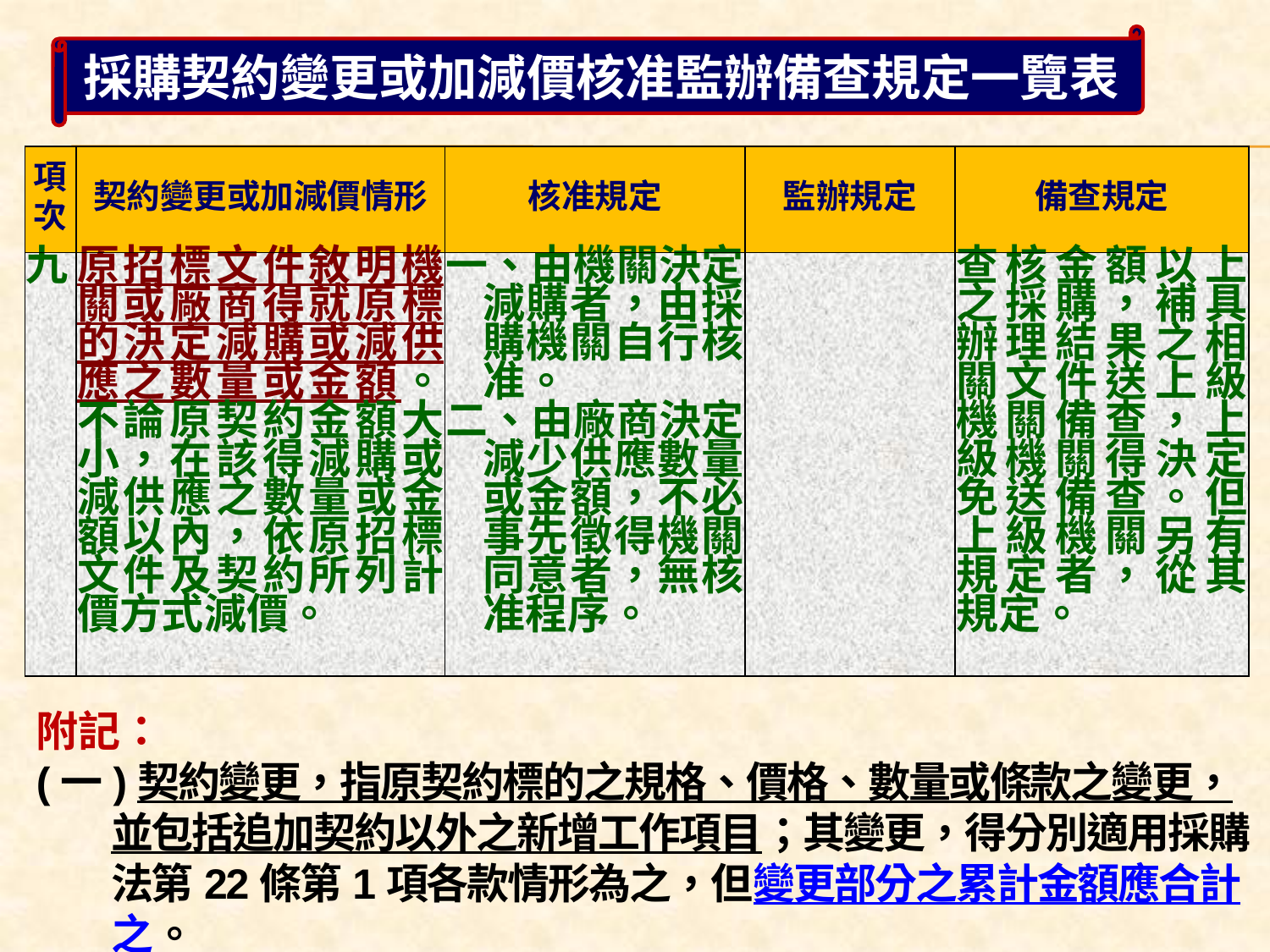

採購契約變更或加減價核准監辦備查規定一覽表
| 項次 | 契約變更或加減價情形 | 核准規定 | 監辦規定 | 備查規定 |
| --- | --- | --- | --- | --- |
| 九 | 原招標文件敘明機關或廠商得就原標的決定減購或減供應之數量或金額。不論原契約金額大小，在該得減購或減供應之數量或金額以內，依原招標文件及契約所列計價方式減價。 | 一、由機關決定減購者，由採購機關自行核准。 二、由廠商決定減少供應數量或金額，不必事先徵得機關同意者，無核准程序。 |  | 查核金額以上之採購，補具辦理結果之相關文件送上級機關備查，上級機關得決定免送備查。但上級機關另有規定者，從其規定。 |
附記：
(一)契約變更，指原契約標的之規格、價格、數量或條款之變更，並包括追加契約以外之新增工作項目；其變更，得分別適用採購法第22條第1項各款情形為之，但變更部分之累計金額應合計之。